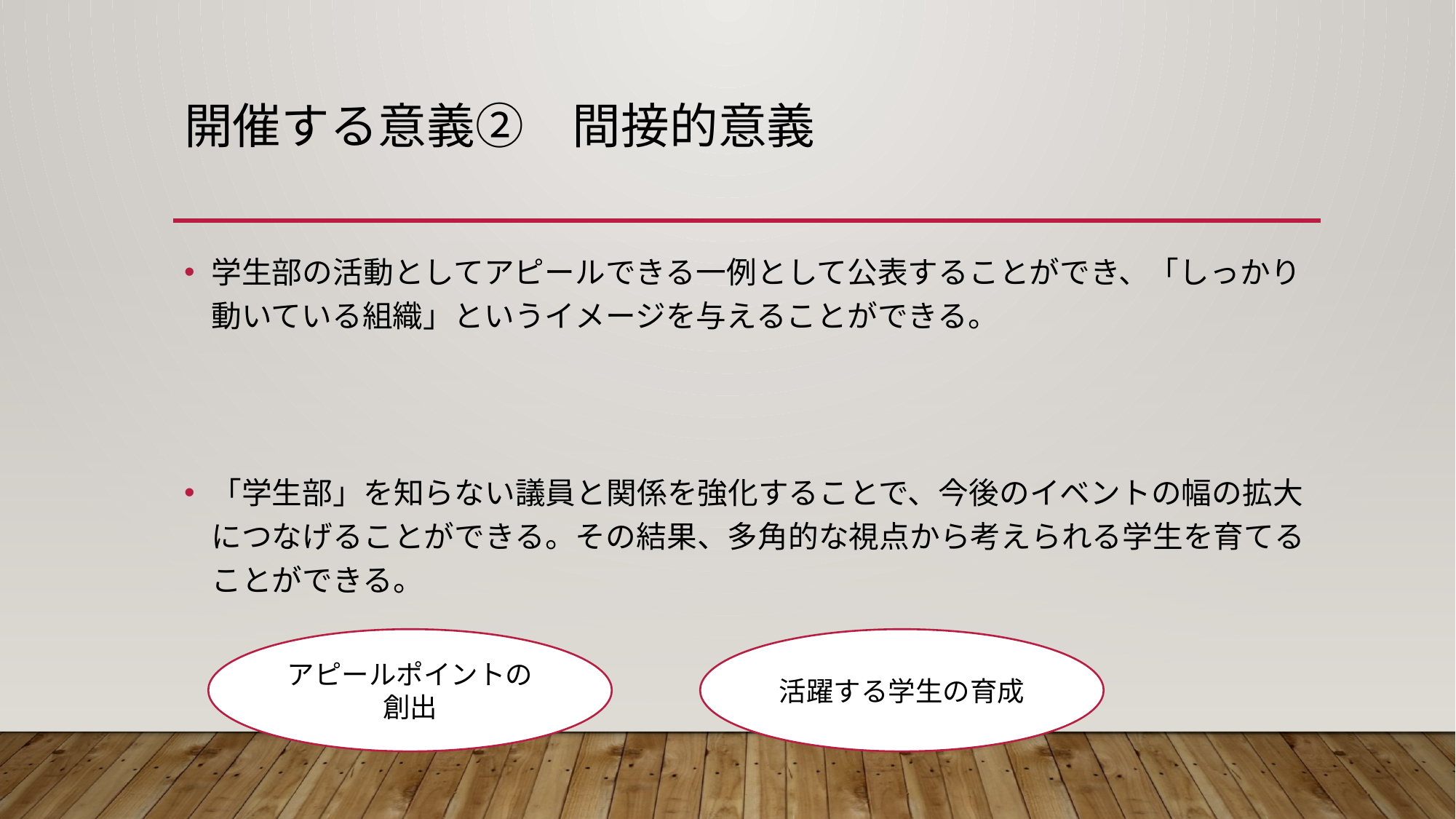

# 開催する意義②　間接的意義
学生部の活動としてアピールできる一例として公表することができ、「しっかり動いている組織」というイメージを与えることができる。

「学生部」を知らない議員と関係を強化することで、今後のイベントの幅の拡大につなげることができる。その結果、多角的な視点から考えられる学生を育てることができる。
活躍する学生の育成
アピールポイントの創出